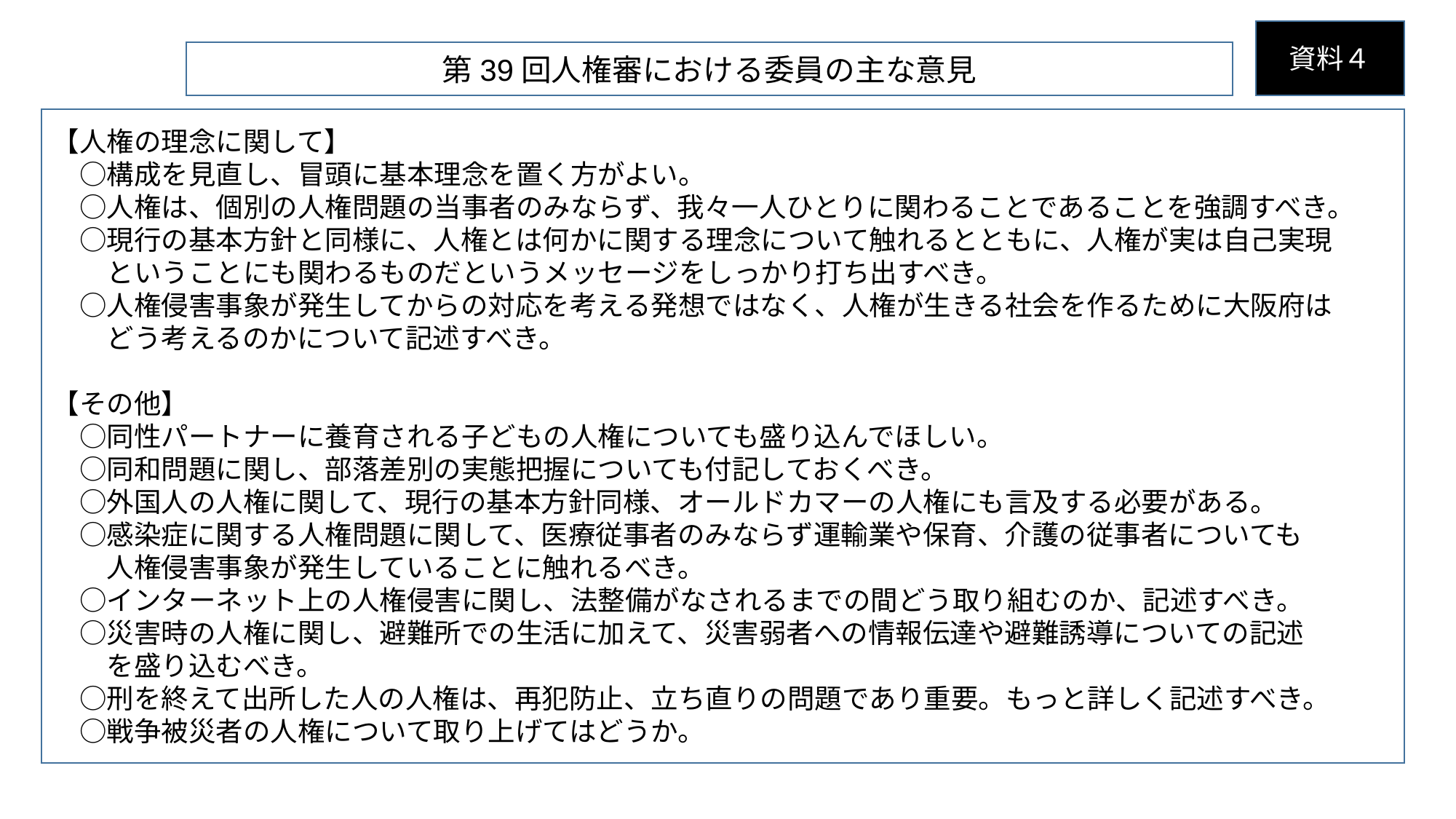

資料４
第39回人権審における委員の主な意見
【人権の理念に関して】
　○構成を見直し、冒頭に基本理念を置く方がよい。
　○人権は、個別の人権問題の当事者のみならず、我々一人ひとりに関わることであることを強調すべき。
　○現行の基本方針と同様に、人権とは何かに関する理念について触れるとともに、人権が実は自己実現
　　ということにも関わるものだというメッセージをしっかり打ち出すべき。
　○人権侵害事象が発生してからの対応を考える発想ではなく、人権が生きる社会を作るために大阪府は
　　どう考えるのかについて記述すべき。

【その他】
　○同性パートナーに養育される子どもの人権についても盛り込んでほしい。
　○同和問題に関し、部落差別の実態把握についても付記しておくべき。
　○外国人の人権に関して、現行の基本方針同様、オールドカマーの人権にも言及する必要がある。
　○感染症に関する人権問題に関して、医療従事者のみならず運輸業や保育、介護の従事者についても
　　人権侵害事象が発生していることに触れるべき。
　○インターネット上の人権侵害に関し、法整備がなされるまでの間どう取り組むのか、記述すべき。
　○災害時の人権に関し、避難所での生活に加えて、災害弱者への情報伝達や避難誘導についての記述
　　を盛り込むべき。
　○刑を終えて出所した人の人権は、再犯防止、立ち直りの問題であり重要。もっと詳しく記述すべき。
　○戦争被災者の人権について取り上げてはどうか。